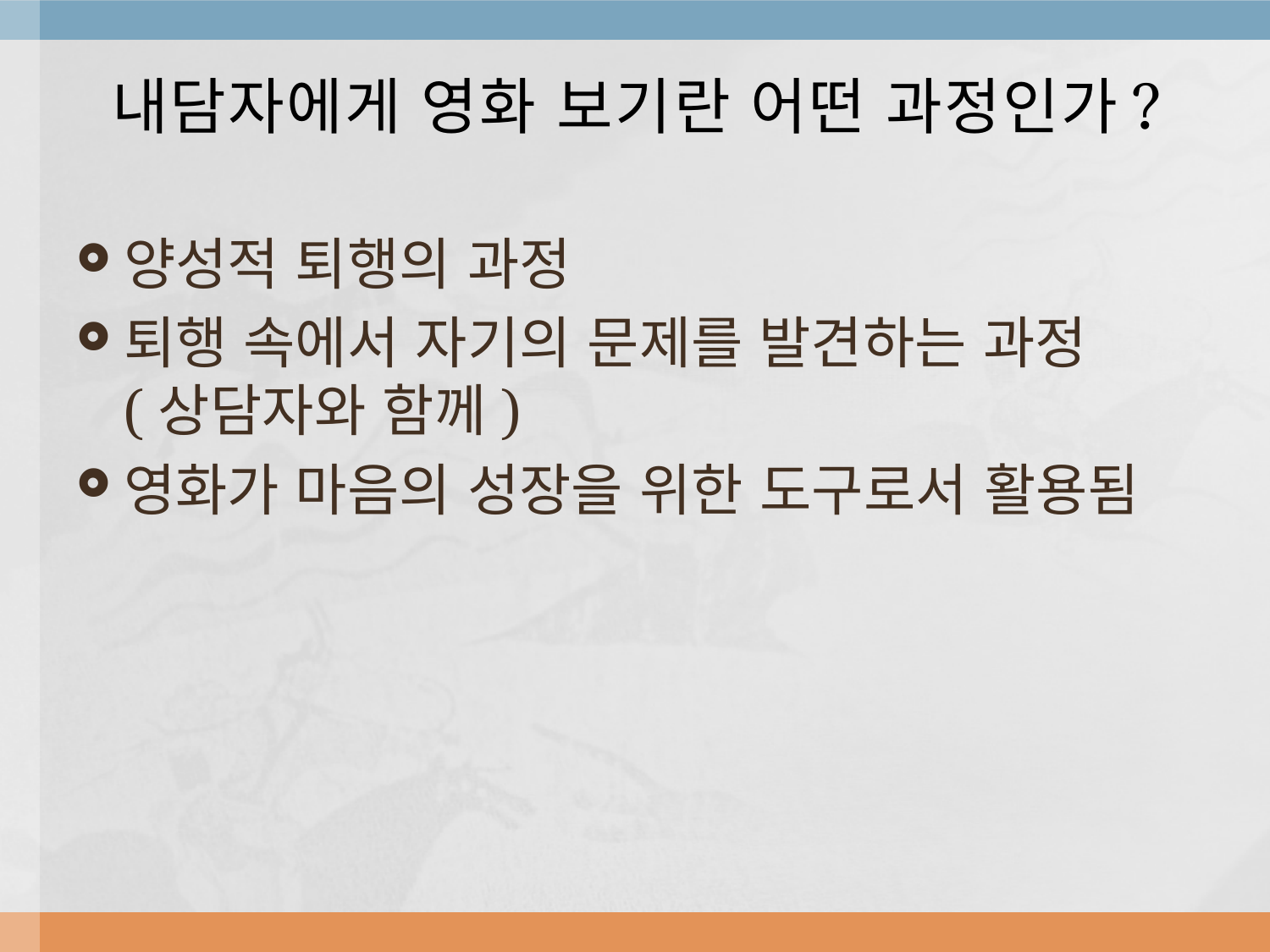

# 내담자에게 영화 보기란 어떤 과정인가?
양성적 퇴행의 과정
퇴행 속에서 자기의 문제를 발견하는 과정 (상담자와 함께)
영화가 마음의 성장을 위한 도구로서 활용됨